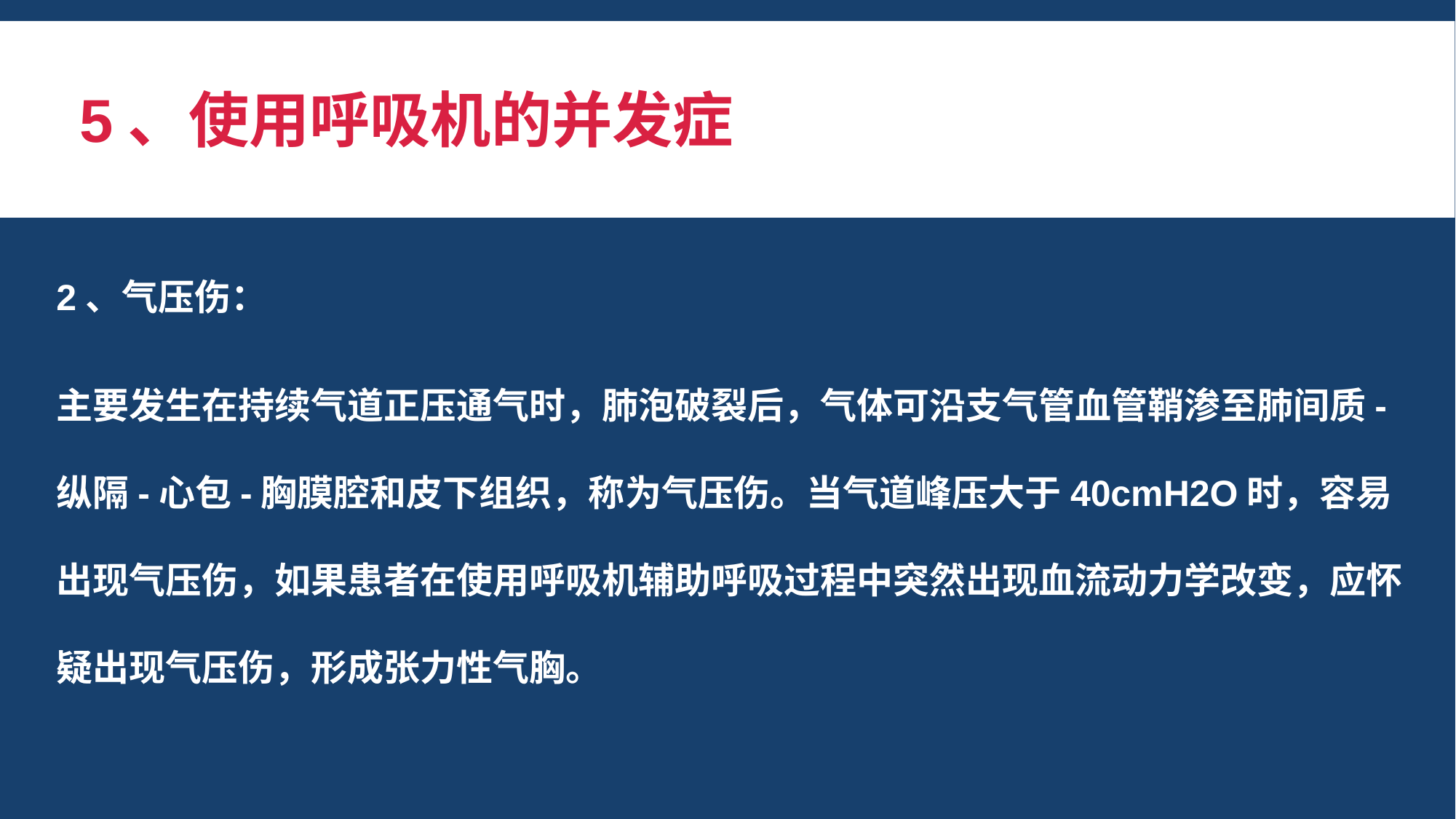

# 5、使用呼吸机的并发症
2、气压伤：
主要发生在持续气道正压通气时，肺泡破裂后，气体可沿支气管血管鞘渗至肺间质-纵隔-心包-胸膜腔和皮下组织，称为气压伤。当气道峰压大于40cmH2O时，容易出现气压伤，如果患者在使用呼吸机辅助呼吸过程中突然出现血流动力学改变，应怀疑出现气压伤，形成张力性气胸。